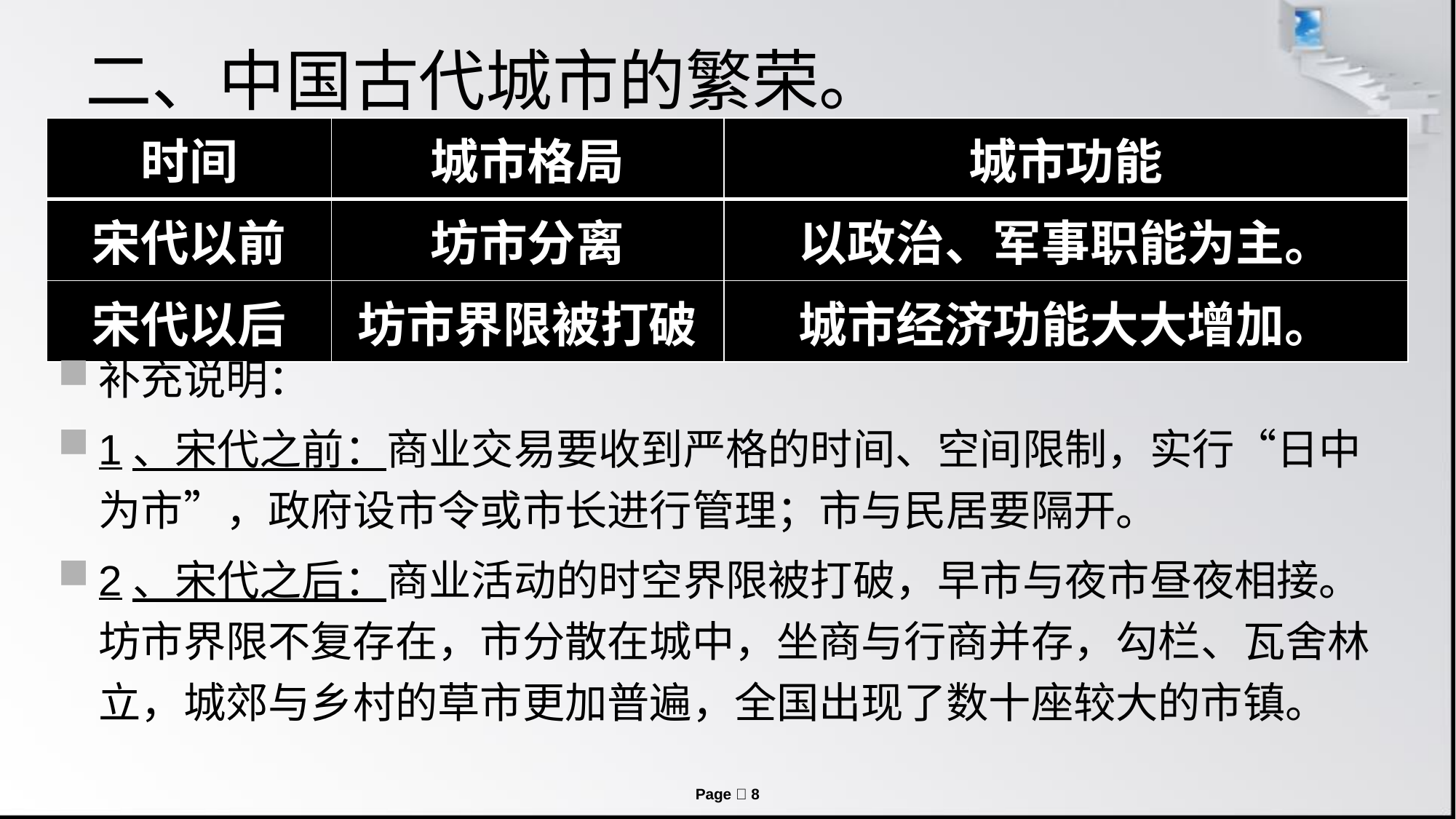

# 二、中国古代城市的繁荣。
| 时间 | 城市格局 | 城市功能 |
| --- | --- | --- |
| 宋代以前 | 坊市分离 | 以政治、军事职能为主。 |
| 宋代以后 | 坊市界限被打破 | 城市经济功能大大增加。 |
补充说明：
1、宋代之前：商业交易要收到严格的时间、空间限制，实行“日中为市”，政府设市令或市长进行管理；市与民居要隔开。
2、宋代之后：商业活动的时空界限被打破，早市与夜市昼夜相接。坊市界限不复存在，市分散在城中，坐商与行商并存，勾栏、瓦舍林立，城郊与乡村的草市更加普遍，全国出现了数十座较大的市镇。